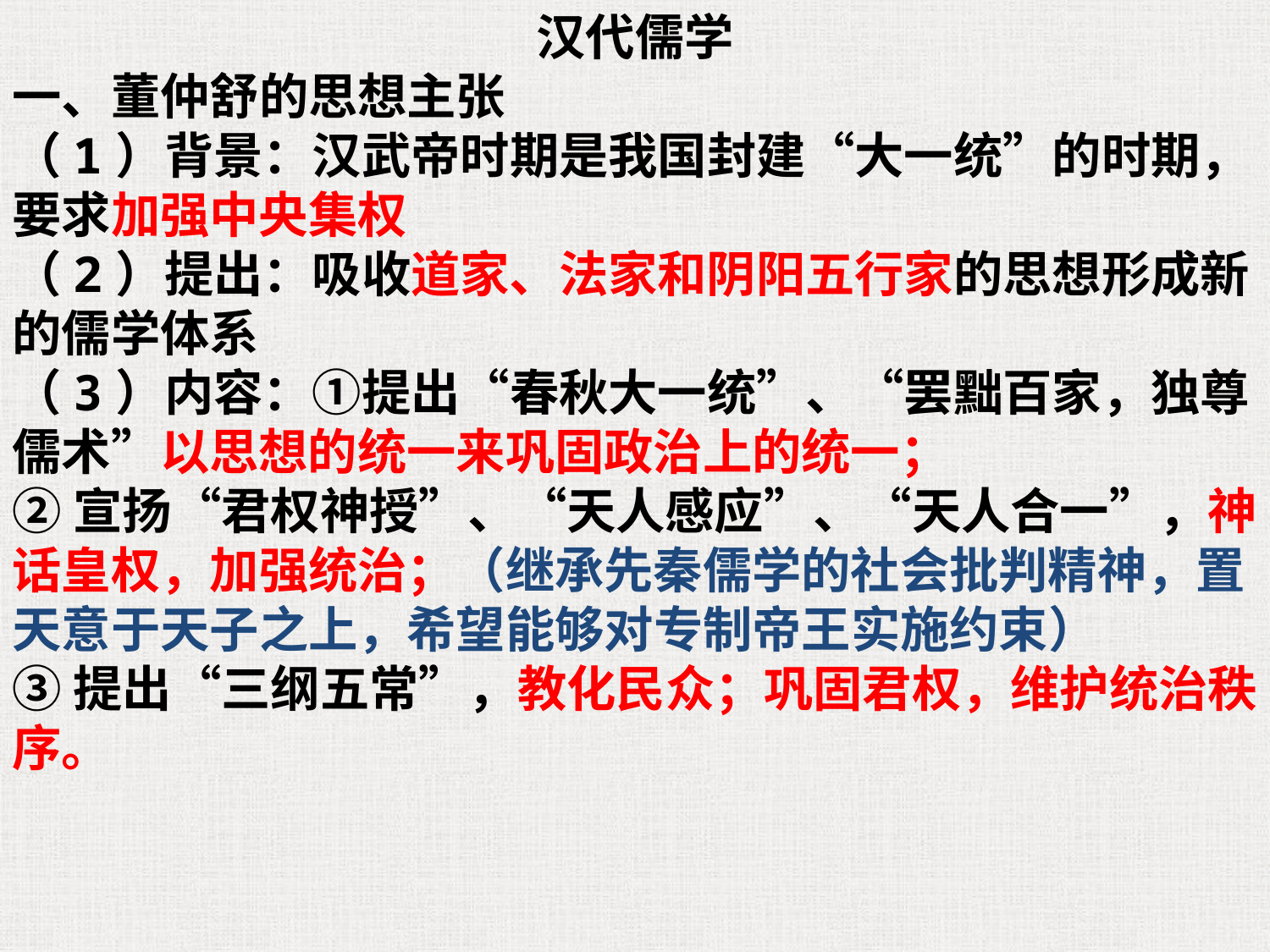

汉代儒学
一、董仲舒的思想主张
（1）背景：汉武帝时期是我国封建“大一统”的时期，要求加强中央集权
（2）提出：吸收道家、法家和阴阳五行家的思想形成新的儒学体系
（3）内容：①提出“春秋大一统”、“罢黜百家，独尊儒术”以思想的统一来巩固政治上的统一；
②宣扬“君权神授”、“天人感应”、“天人合一”，神话皇权，加强统治；（继承先秦儒学的社会批判精神，置天意于天子之上，希望能够对专制帝王实施约束）
③提出“三纲五常”，教化民众；巩固君权，维护统治秩序。